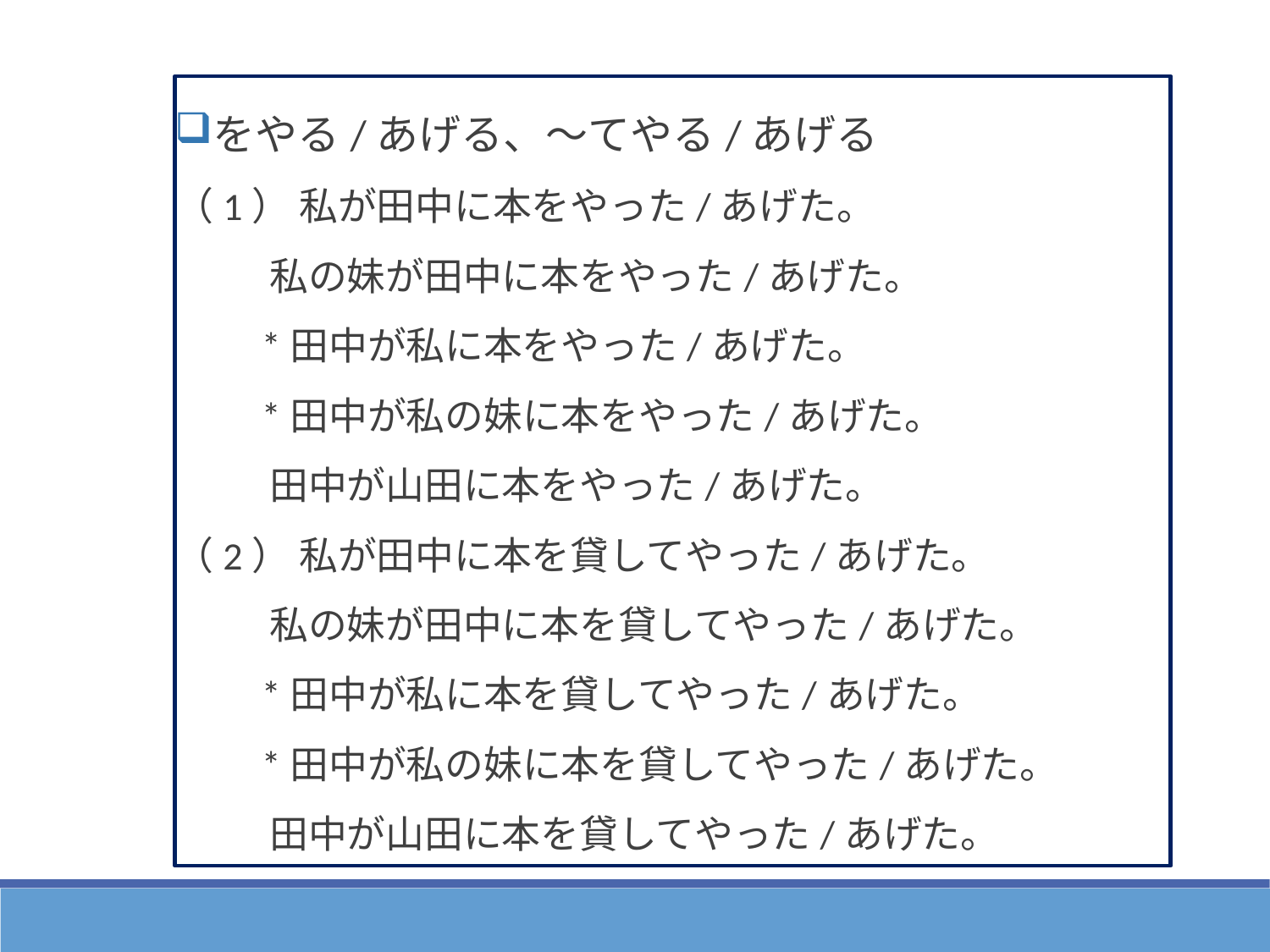

をやる/あげる、～てやる/あげる
（1） 私が田中に本をやった/あげた。
　　  私の妹が田中に本をやった/あげた。
　　*田中が私に本をやった/あげた。
　　*田中が私の妹に本をやった/あげた。
　　  田中が山田に本をやった/あげた。
（2） 私が田中に本を貸してやった/あげた。
　 　 私の妹が田中に本を貸してやった/あげた。
　　*田中が私に本を貸してやった/あげた。
　　*田中が私の妹に本を貸してやった/あげた。
　　  田中が山田に本を貸してやった/あげた。
24